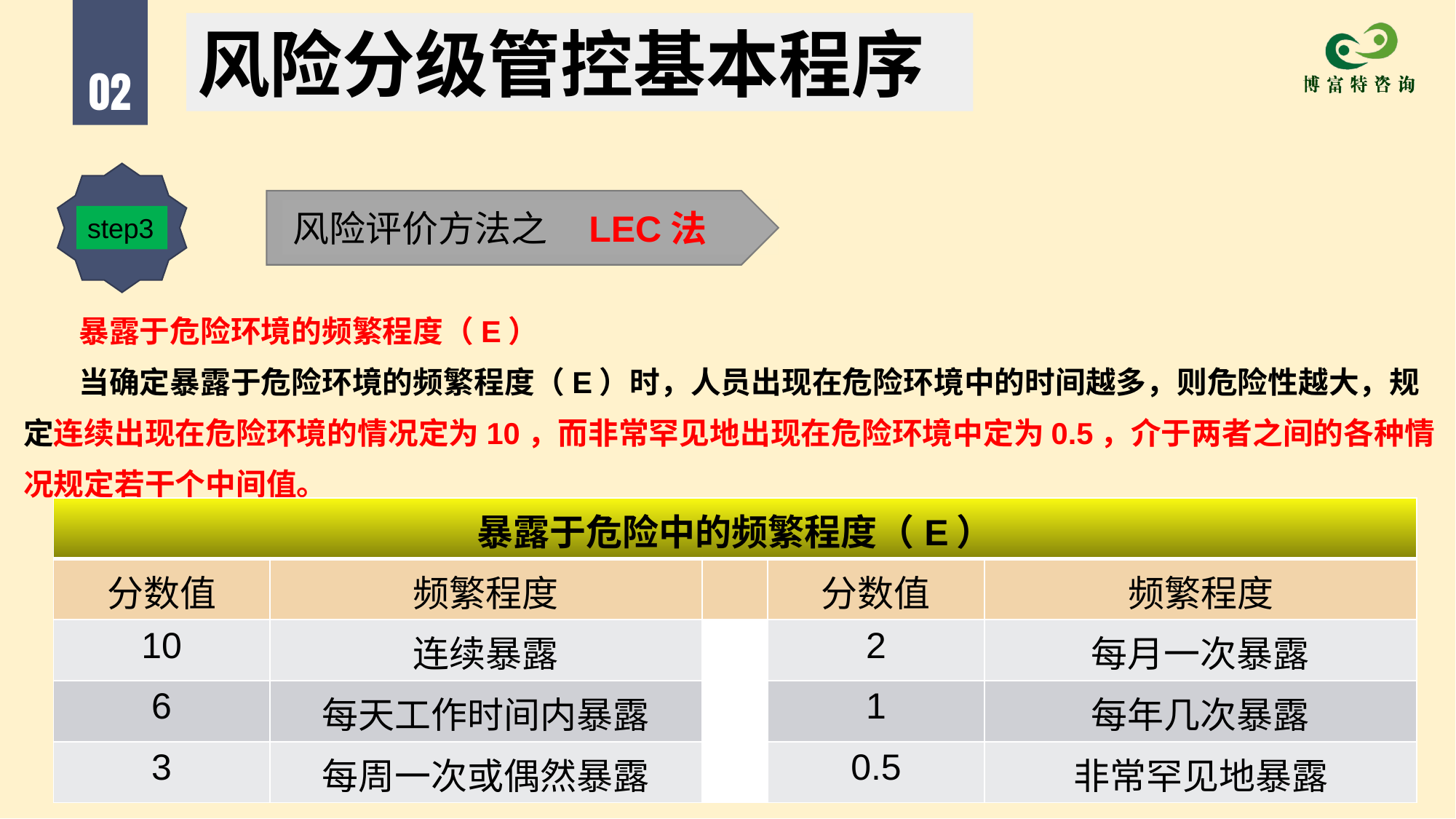

风险分级管控基本程序
02

风险评价方法之    LEC法
step3
 暴露于危险环境的频繁程度（E）
 当确定暴露于危险环境的频繁程度（E）时，人员出现在危险环境中的时间越多，则危险性越大，规定连续出现在危险环境的情况定为10，而非常罕见地出现在危险环境中定为0.5，介于两者之间的各种情况规定若干个中间值。
| 暴露于危险中的频繁程度（E） |  |  |  |  |
| --- | --- | --- | --- | --- |
| 分数值 | 频繁程度 |  | 分数值 | 频繁程度 |
| 10 | 连续暴露 |  | 2 | 每月一次暴露 |
| 6 | 每天工作时间内暴露 |  | 1 | 每年几次暴露 |
| 3 | 每周一次或偶然暴露 |  | 0.5 | 非常罕见地暴露 |